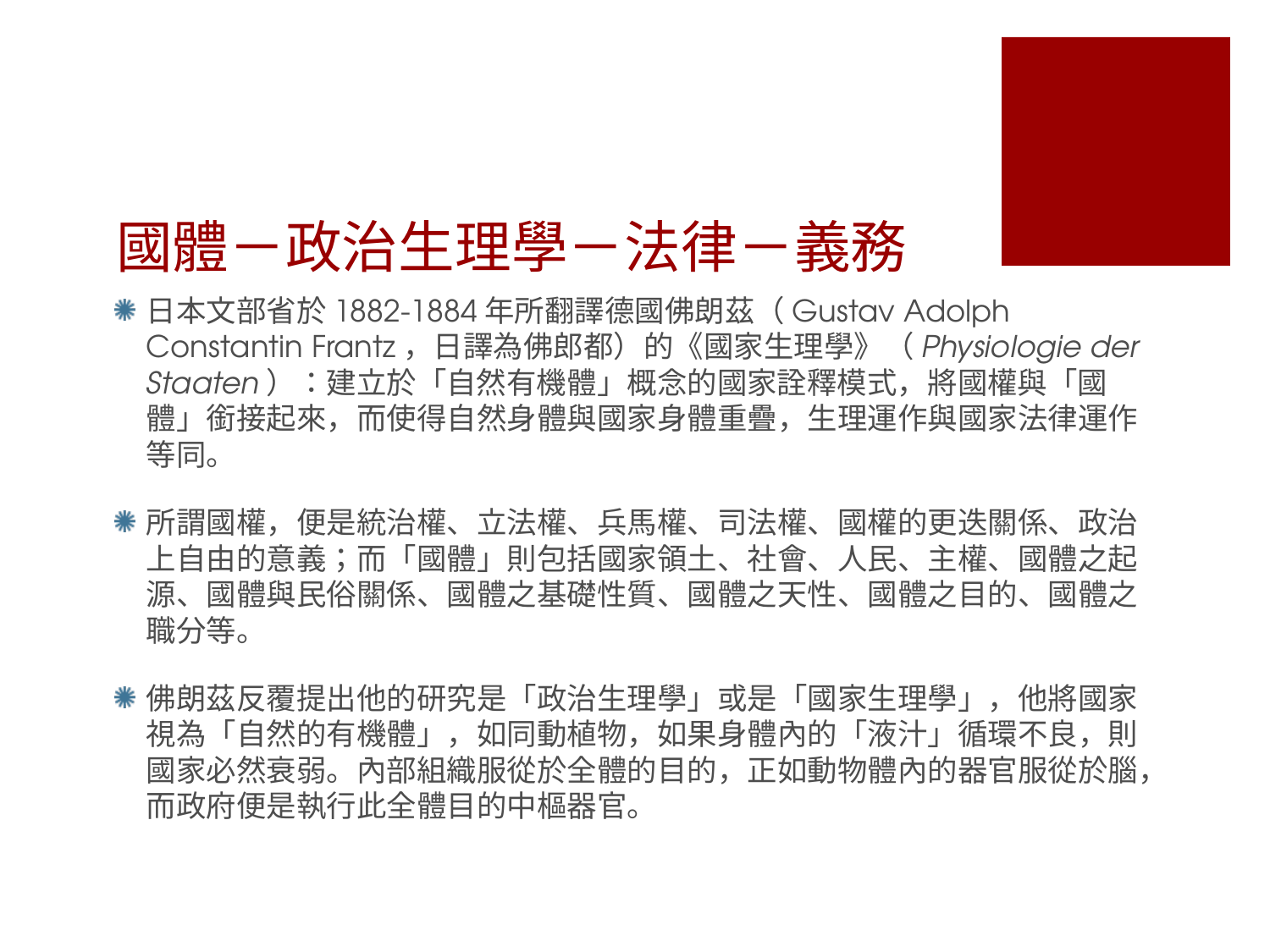

# 國體－政治生理學－法律－義務
日本文部省於1882-1884年所翻譯德國佛朗茲（Gustav Adolph Constantin Frantz，日譯為佛郎都）的《國家生理學》（Physiologie der Staaten）：建立於「自然有機體」概念的國家詮釋模式，將國權與「國體」銜接起來，而使得自然身體與國家身體重疊，生理運作與國家法律運作等同。
所謂國權，便是統治權、立法權、兵馬權、司法權、國權的更迭關係、政治上自由的意義；而「國體」則包括國家領土、社會、人民、主權、國體之起源、國體與民俗關係、國體之基礎性質、國體之天性、國體之目的、國體之職分等。
佛朗茲反覆提出他的研究是「政治生理學」或是「國家生理學」，他將國家視為「自然的有機體」，如同動植物，如果身體內的「液汁」循環不良，則國家必然衰弱。內部組織服從於全體的目的，正如動物體內的器官服從於腦，而政府便是執行此全體目的中樞器官。